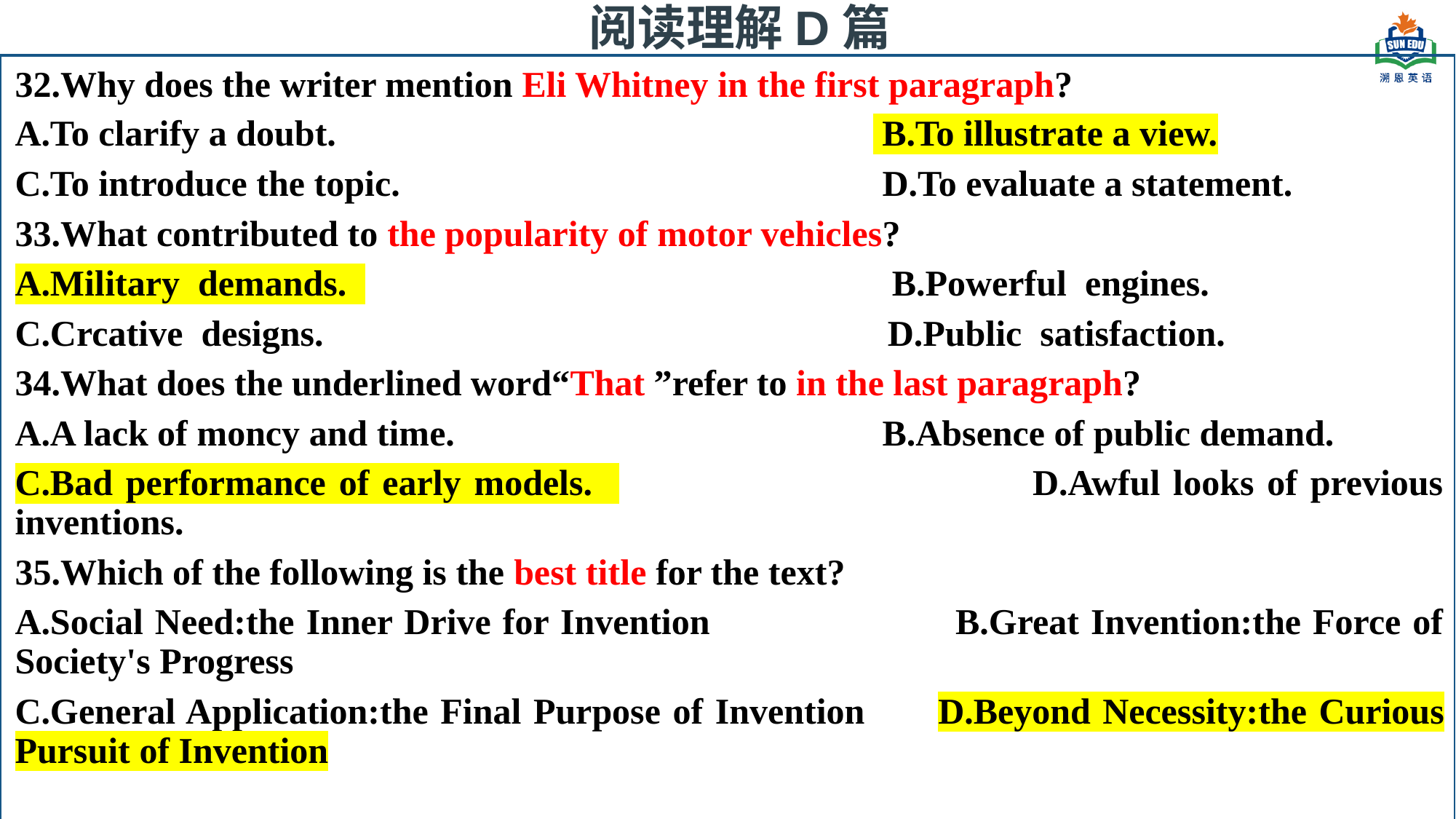

阅读理解D篇
32.Why does the writer mention Eli Whitney in the first paragraph?
A.To clarify a doubt.                                                            B.To illustrate a view.
C.To introduce the topic.                                                     D.To evaluate a statement.
33.What contributed to the popularity of motor vehicles?
A.Military  demands.                                                            B.Powerful  engines.
C.Crcative  designs.                                                              D.Public  satisfaction.
34.What does the underlined word“That ”refer to in the last paragraph?
A.A lack of moncy and time.                                               B.Absence of public demand.
C.Bad performance of early models.                                  D.Awful looks of previous inventions.
35.Which of the following is the best title for the text?
A.Social Need:the Inner Drive for Invention                     B.Great Invention:the Force of Society's Progress
C.General Application:the Final Purpose of Invention      D.Beyond Necessity:the Curious Pursuit of Invention